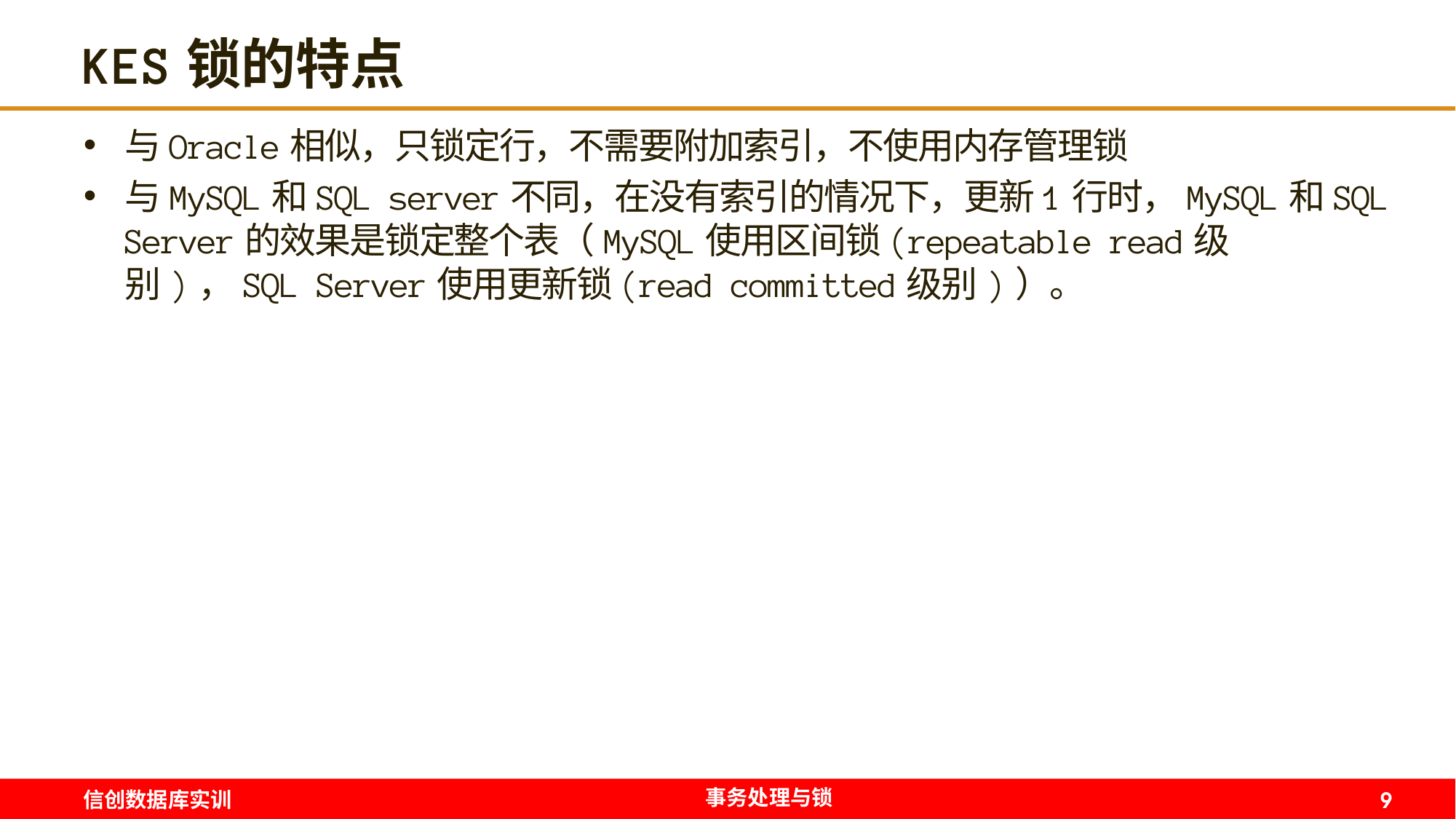

# KES锁的特点
与Oracle相似，只锁定行，不需要附加索引，不使用内存管理锁
与MySQL和SQL server不同，在没有索引的情况下，更新1行时，MySQL和SQL Server的效果是锁定整个表（MySQL使用区间锁(repeatable read级别)，SQL Server使用更新锁(read committed级别)）。